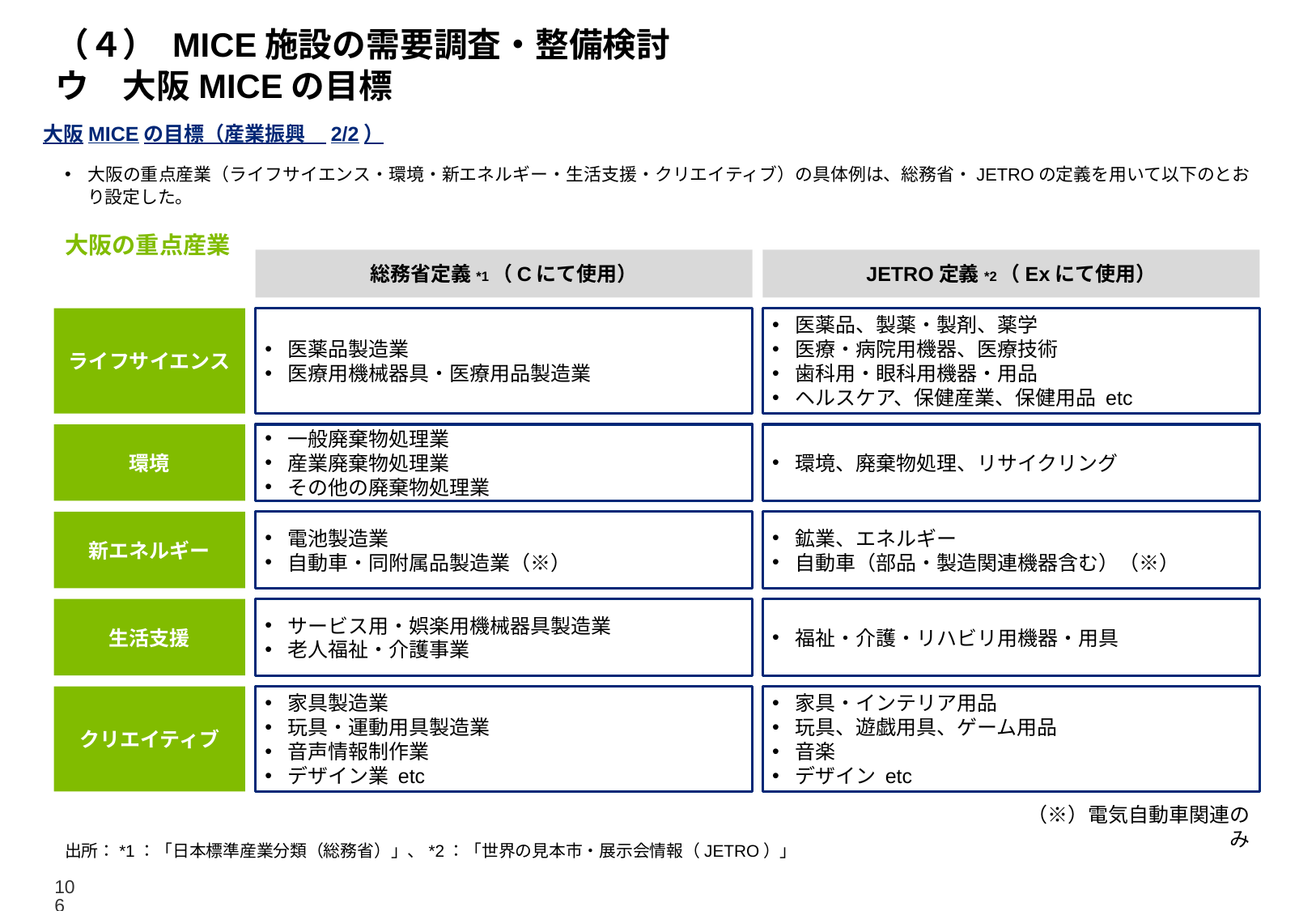

# （４） MICE施設の需要調査・整備検討 ウ　大阪MICEの目標
大阪MICEの目標（産業振興　2/2）
大阪の重点産業（ライフサイエンス・環境・新エネルギー・生活支援・クリエイティブ）の具体例は、総務省・JETROの定義を用いて以下のとおり設定した。
大阪の重点産業
総務省定義*1（Cにて使用）
JETRO定義*2（Exにて使用）
ライフサイエンス
医薬品製造業
医療用機械器具・医療用品製造業
医薬品、製薬・製剤、薬学
医療・病院用機器、医療技術
歯科用・眼科用機器・用品
ヘルスケア、保健産業、保健用品 etc
環境
一般廃棄物処理業
産業廃棄物処理業
その他の廃棄物処理業
環境、廃棄物処理、リサイクリング
新エネルギー
電池製造業
自動車・同附属品製造業（※）
鉱業、エネルギー
自動車（部品・製造関連機器含む）（※）
生活支援
サービス用・娯楽用機械器具製造業
老人福祉・介護事業
福祉・介護・リハビリ用機器・用具
クリエイティブ
家具製造業
玩具・運動用具製造業
音声情報制作業
デザイン業 etc
家具・インテリア用品
玩具、遊戯用具、ゲーム用品
音楽
デザイン etc
（※）電気自動車関連のみ
出所：*1：「日本標準産業分類（総務省）」、*2：「世界の見本市・展示会情報（JETRO）」
106